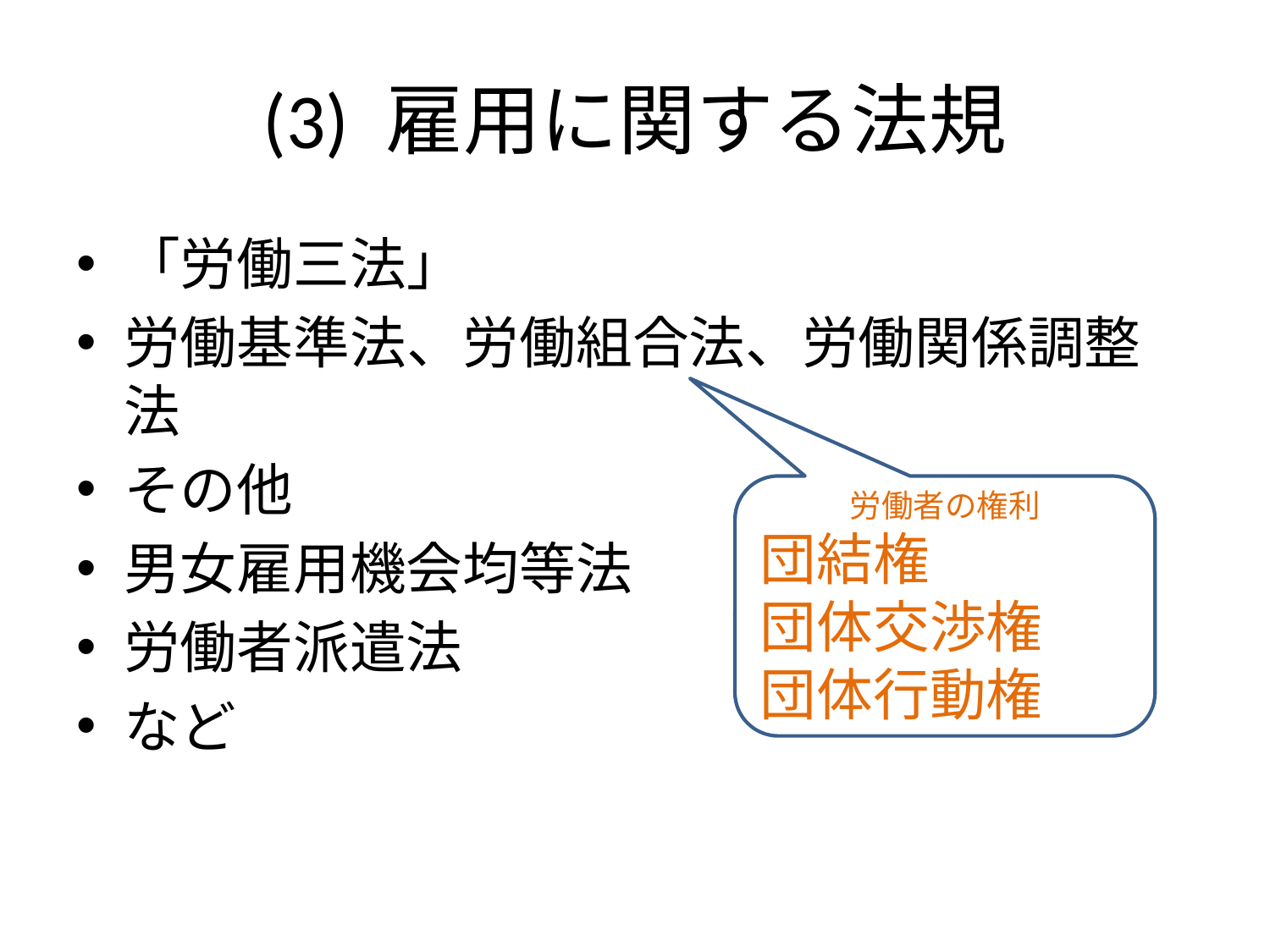

# (3) 雇用に関する法規
「労働三法」
労働基準法、労働組合法、労働関係調整法
その他
男女雇用機会均等法
労働者派遣法
など
労働者の権利
団結権
団体交渉権
団体行動権